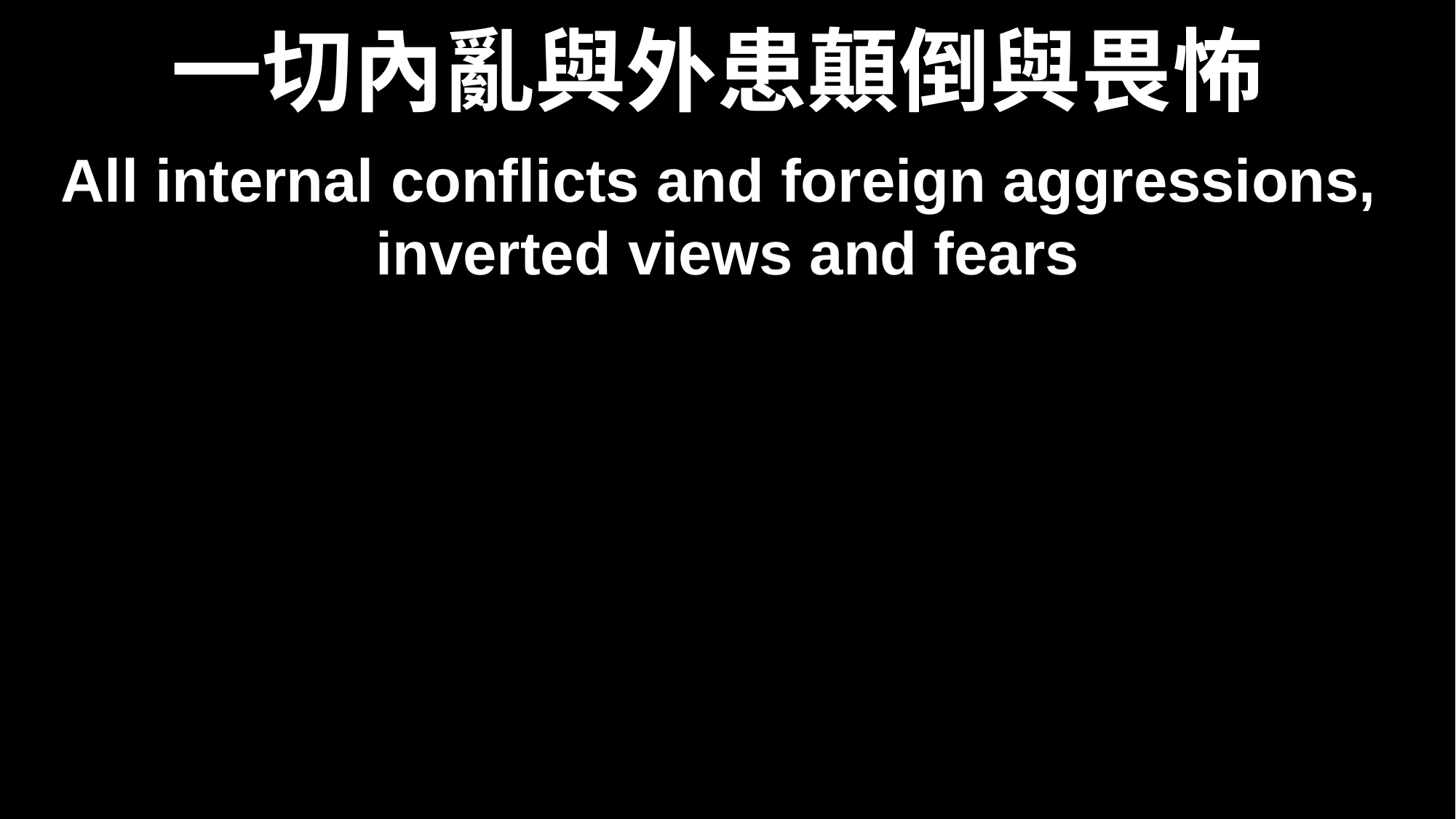

# 一切內亂與外患顛倒與畏怖
All internal conflicts and foreign aggressions,
inverted views and fears